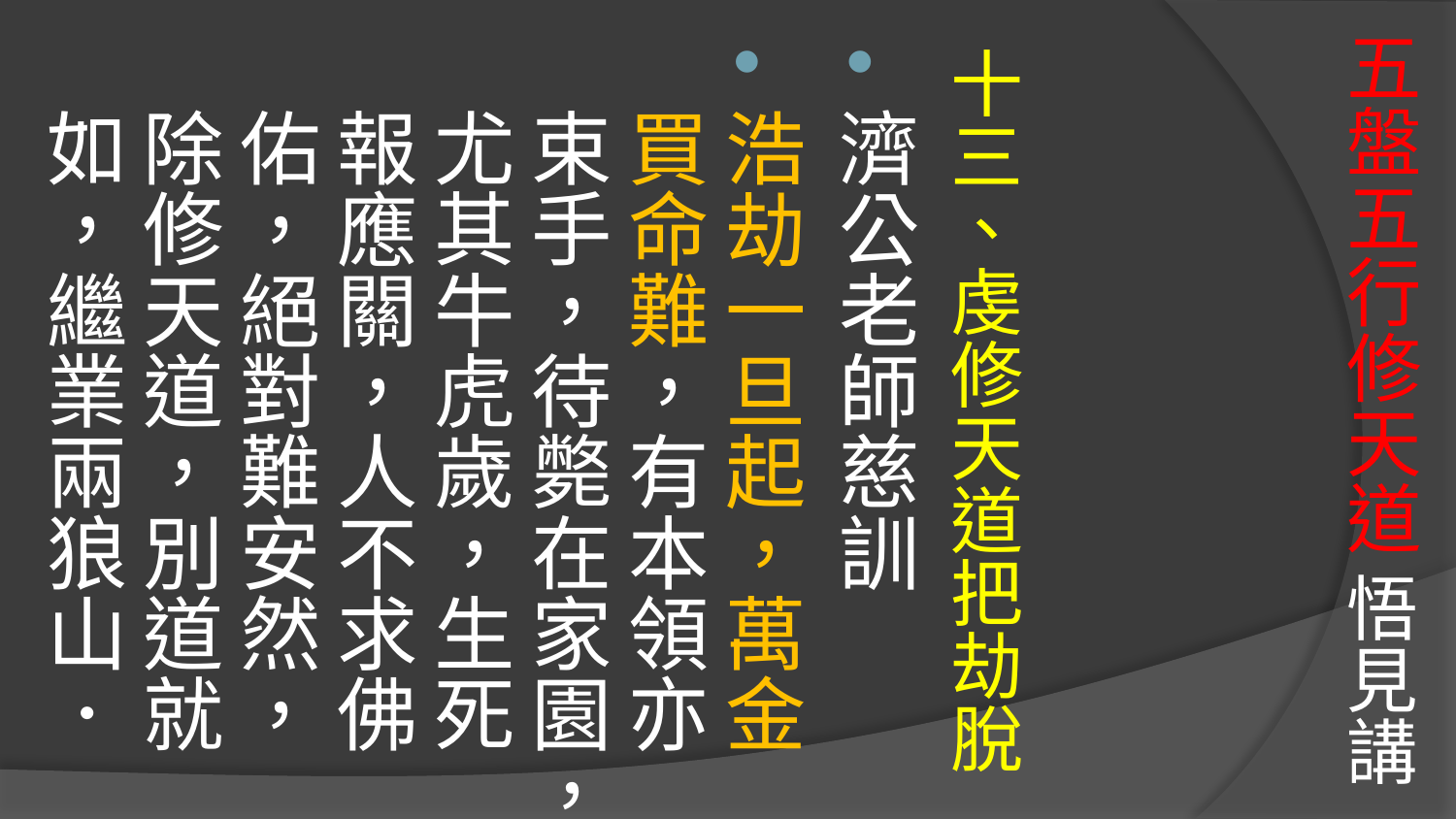

# 五盤五行修天道 悟見講
十三、虔修天道把劫脫
濟公老師慈訓
浩劫一旦起，萬金買命難，有本領亦束手，待斃在家園，尤其牛虎歲，生死報應關，人不求佛佑，絕對難安然，除修天道，別道就如，繼業兩狼山．